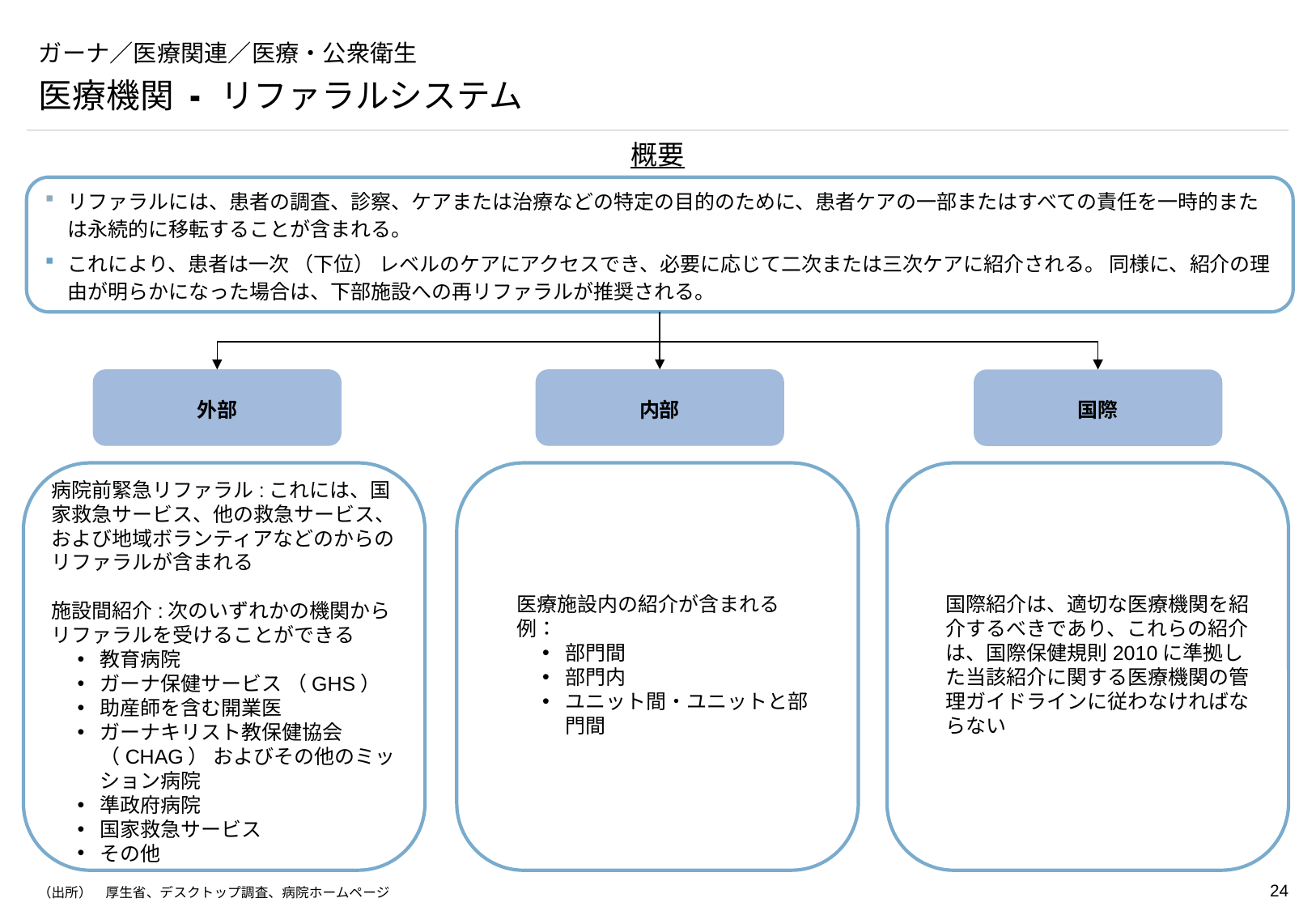

# ガーナ／医療関連／医療・公衆衛生
医療機関 - リファラルシステム
概要
リファラルには、患者の調査、診察、ケアまたは治療などの特定の目的のために、患者ケアの一部またはすべての責任を一時的または永続的に移転することが含まれる。
これにより、患者は一次 （下位） レベルのケアにアクセスでき、必要に応じて二次または三次ケアに紹介される。 同様に、紹介の理由が明らかになった場合は、下部施設への再リファラルが推奨される。
外部
内部
国際

病院前緊急リファラル:これには、国家救急サービス、他の救急サービス、および地域ボランティアなどのからのリファラルが含まれる

施設間紹介:次のいずれかの機関からリファラルを受けることができる
教育病院
ガーナ保健サービス （GHS）
助産師を含む開業医
ガーナキリスト教保健協会 （CHAG） およびその他のミッション病院
準政府病院
国家救急サービス
その他

国際紹介は、適切な医療機関を紹介するべきであり、これらの紹介は、国際保健規則2010に準拠した当該紹介に関する医療機関の管理ガイドラインに従わなければならない
医療施設内の紹介が含まれる
例：
部門間
部門内
ユニット間・ユニットと部門間
（出所）　厚生省、デスクトップ調査、病院ホームページ